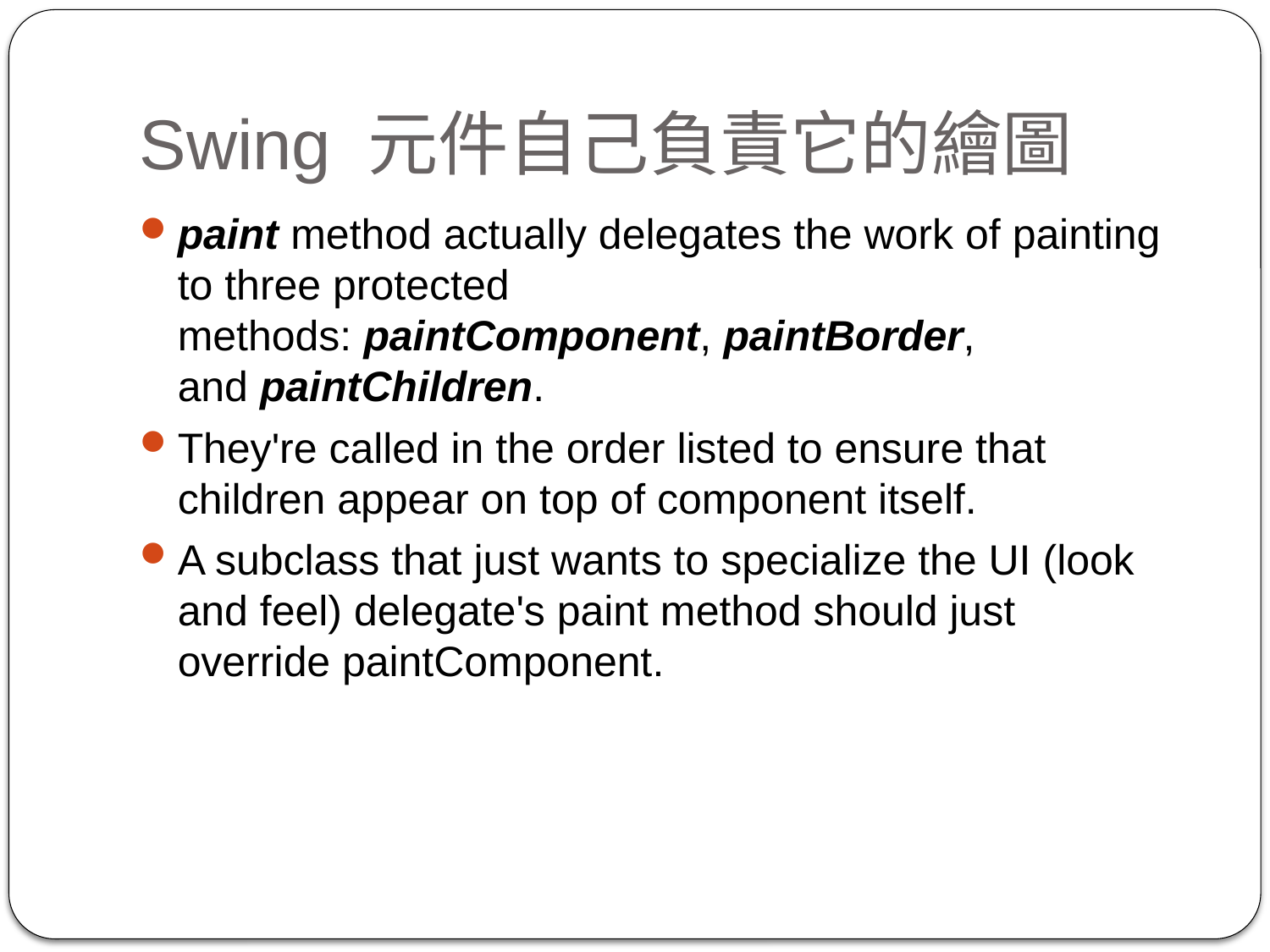

# Swing 元件自己負責它的繪圖
paint method actually delegates the work of painting to three protected methods: paintComponent, paintBorder, and paintChildren.
They're called in the order listed to ensure that children appear on top of component itself.
A subclass that just wants to specialize the UI (look and feel) delegate's paint method should just override paintComponent.